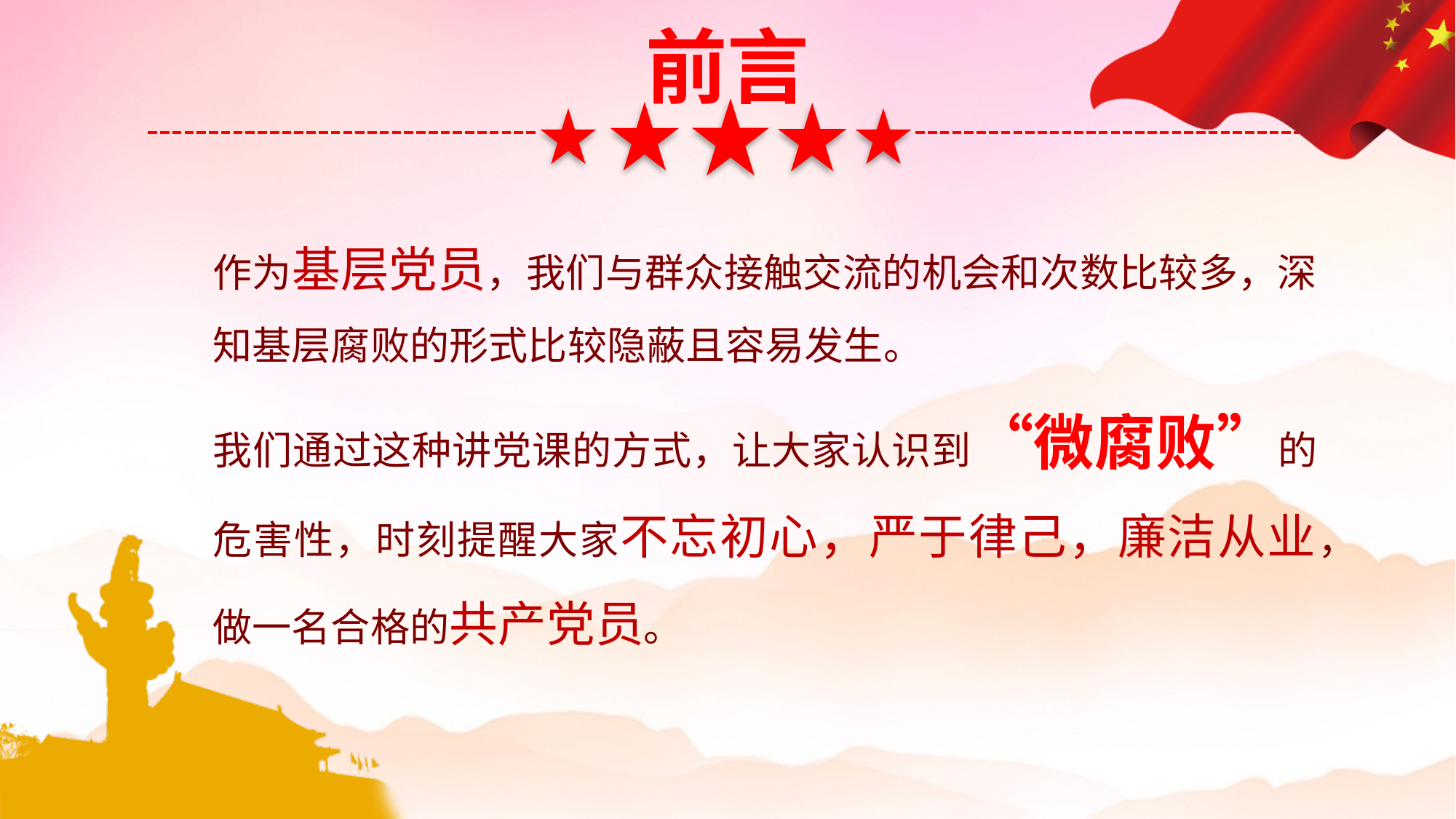

前言
作为基层党员，我们与群众接触交流的机会和次数比较多，深知基层腐败的形式比较隐蔽且容易发生。
我们通过这种讲党课的方式，让大家认识到“微腐败”的危害性，时刻提醒大家不忘初心，严于律己，廉洁从业，做一名合格的共产党员。